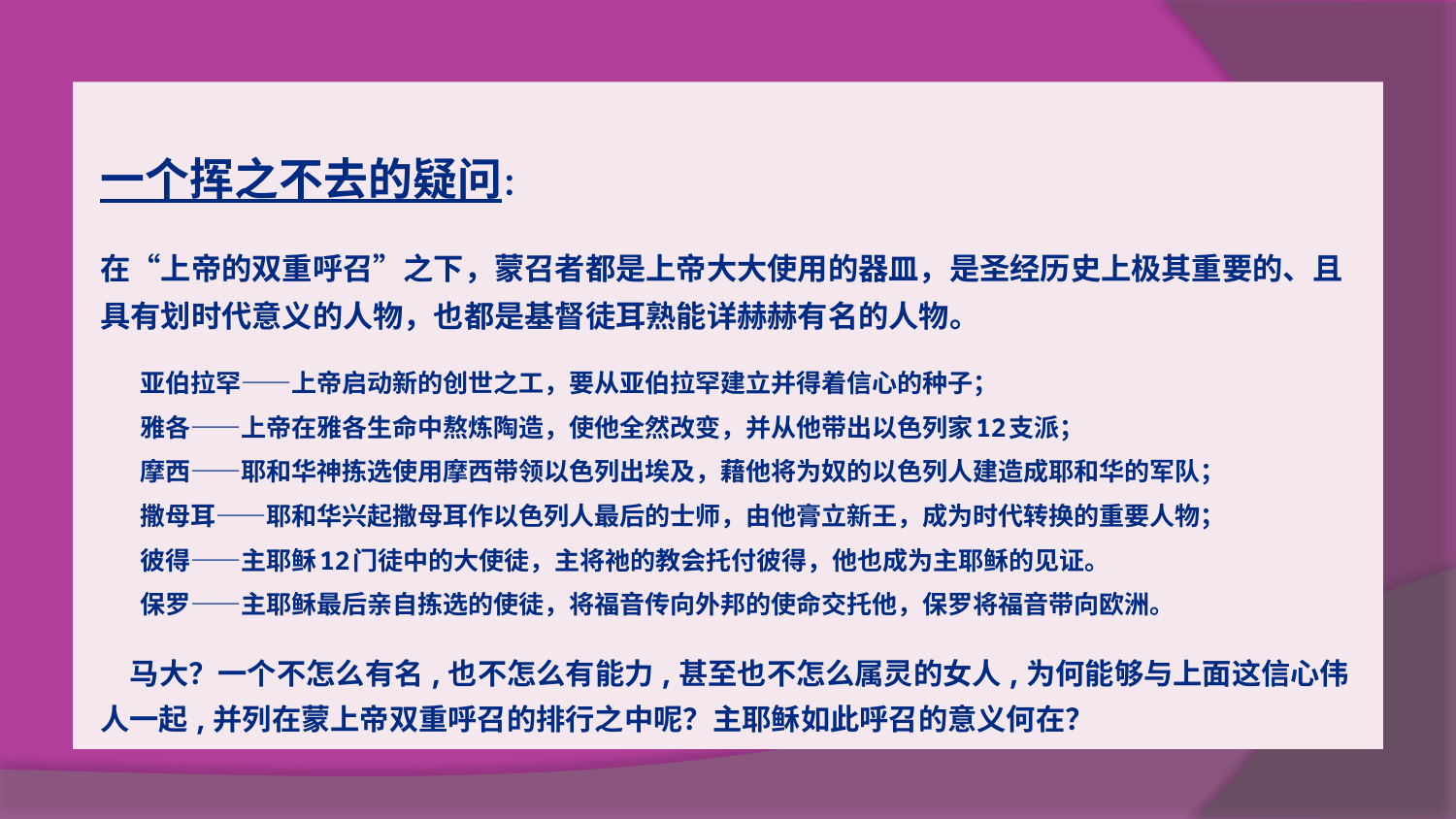

一个挥之不去的疑问：

在“上帝的双重呼召”之下，蒙召者都是上帝大大使用的器皿，是圣经历史上极其重要的、且具有划时代意义的人物，也都是基督徒耳熟能详赫赫有名的人物。

亚伯拉罕——上帝启动新的创世之工，要从亚伯拉罕建立并得着信心的种子；
雅各——上帝在雅各生命中熬炼陶造，使他全然改变，并从他带出以色列家12支派；
摩西——耶和华神拣选使用摩西带领以色列出埃及，藉他将为奴的以色列人建造成耶和华的军队；
撒母耳——耶和华兴起撒母耳作以色列人最后的士师，由他膏立新王，成为时代转换的重要人物；
彼得——主耶稣12门徒中的大使徒，主将祂的教会托付彼得，他也成为主耶稣的见证。
保罗——主耶稣最后亲自拣选的使徒，将福音传向外邦的使命交托他，保罗将福音带向欧洲。

    马大？一个不怎么有名,也不怎么有能力,甚至也不怎么属灵的女人,为何能够与上面这信心伟人一起,并列在蒙上帝双重呼召的排行之中呢？主耶稣如此呼召的意义何在？